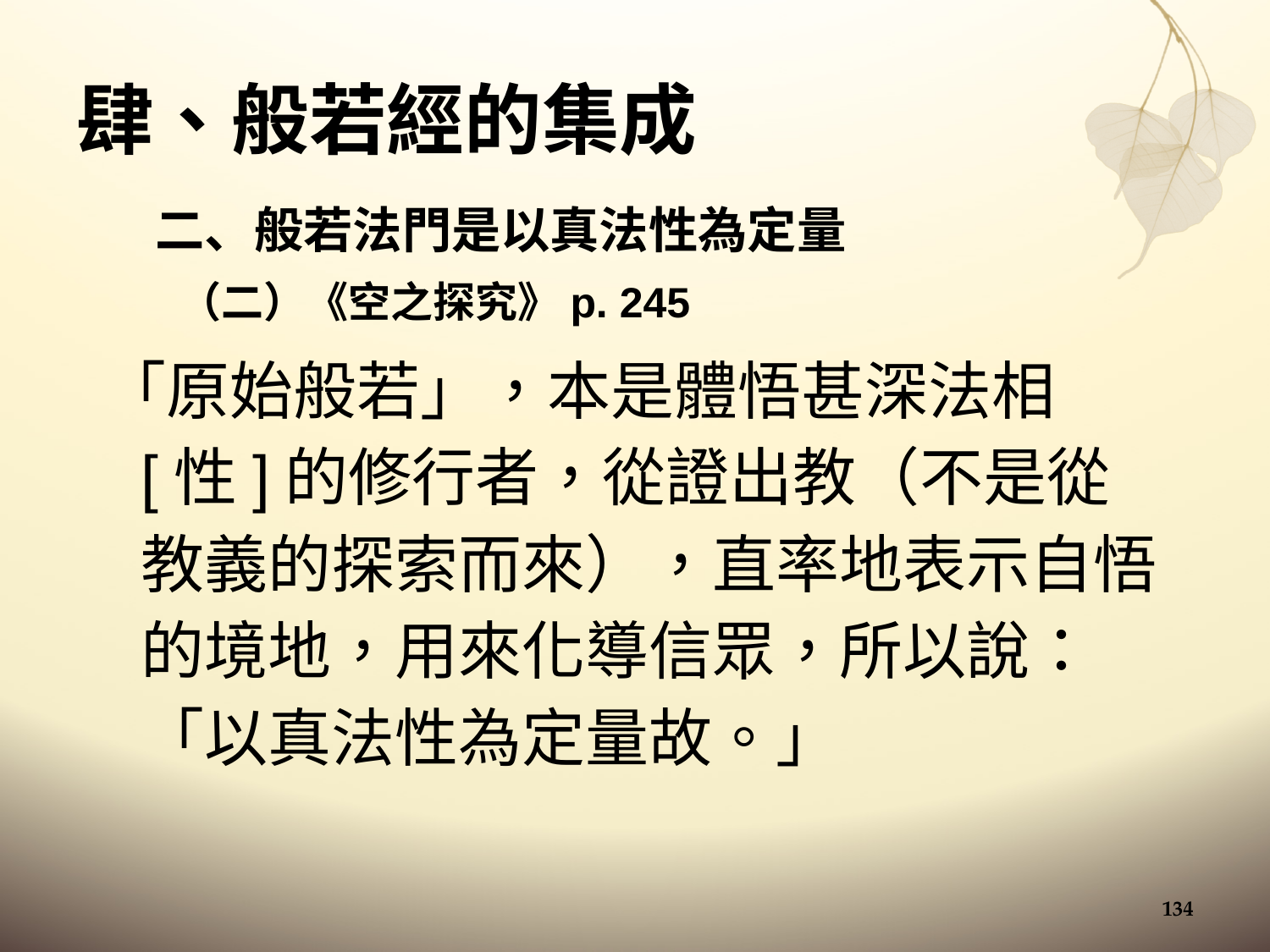

# 肆、般若經的集成
二、般若法門是以真法性為定量
（二）《空之探究》p. 245
「原始般若」，本是體悟甚深法相[性]的修行者，從證出教（不是從教義的探索而來），直率地表示自悟的境地，用來化導信眾，所以說：「以真法性為定量故。」
134